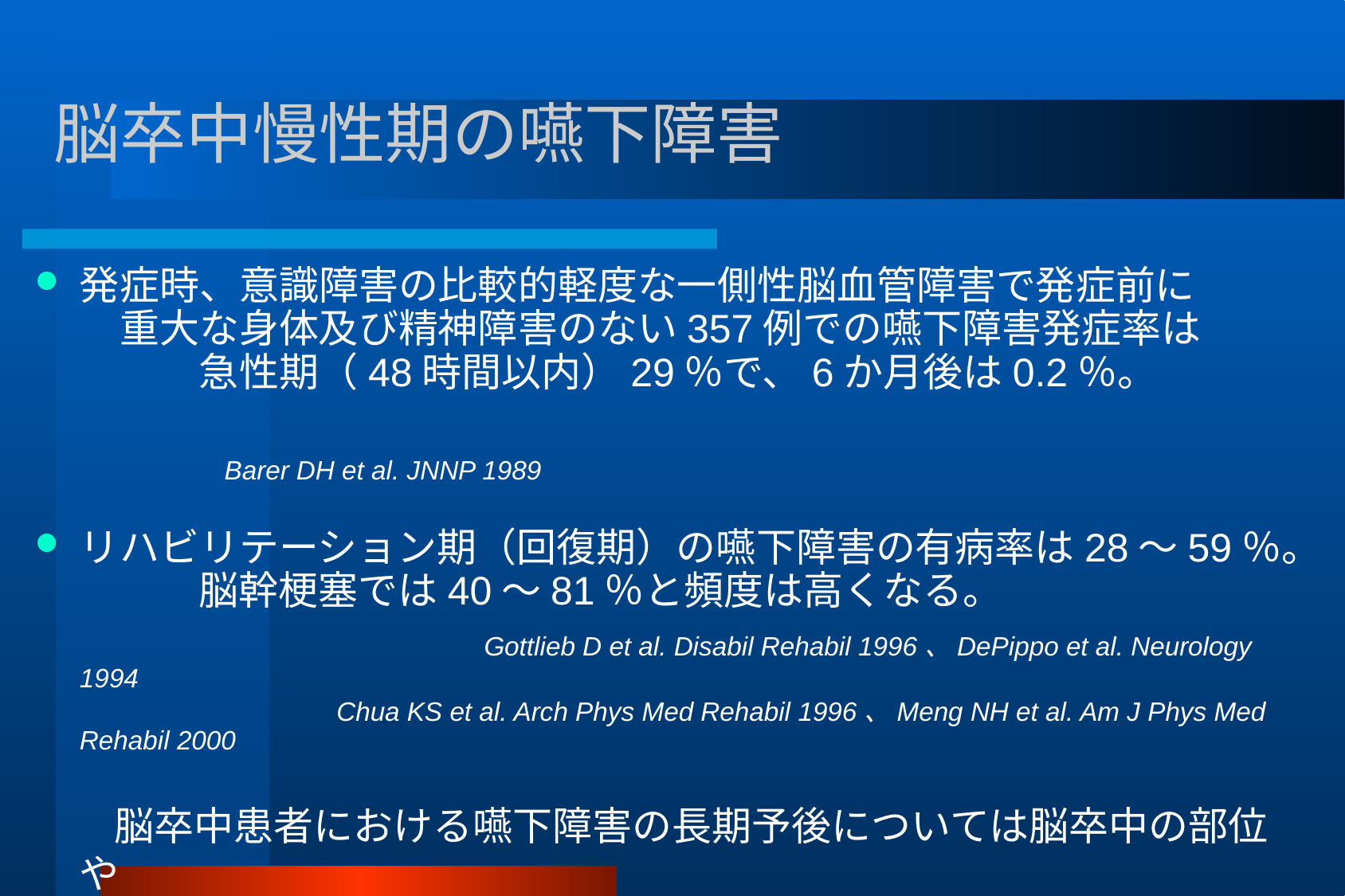

# 脳卒中慢性期の嚥下障害
発症時、意識障害の比較的軽度な一側性脳血管障害で発症前に　　　重大な身体及び精神障害のない357例での嚥下障害発症率は　　　　　急性期（48時間以内）29％で、6か月後は0.2％。
　　　　　　　　　　　　　　　　　　　　　　　　　　　　　　　　　　　　　　　　　　　　　　　　　　　　 Barer DH et al. JNNP 1989

リハビリテーション期（回復期）の嚥下障害の有病率は28〜59％。　　　　脳幹梗塞では40〜81％と頻度は高くなる。
          	       　　	　　　　　　Gottlieb D et al. Disabil Rehabil 1996、DePippo et al. Neurology 1994
	　　　　　  　　　　Chua KS et al. Arch Phys Med Rehabil 1996、Meng NH et al. Am J Phys Med Rehabil 2000

　　脳卒中患者における嚥下障害の長期予後については脳卒中の部位や
　　大きさ、両側・片側により大きく異なるため定説がない。
　　　　　　　　　　　　　　　　　　　　　　　　　　　　　　　　　　　　　　　　馬場、才藤ら 日本脳卒中協会ホームページより